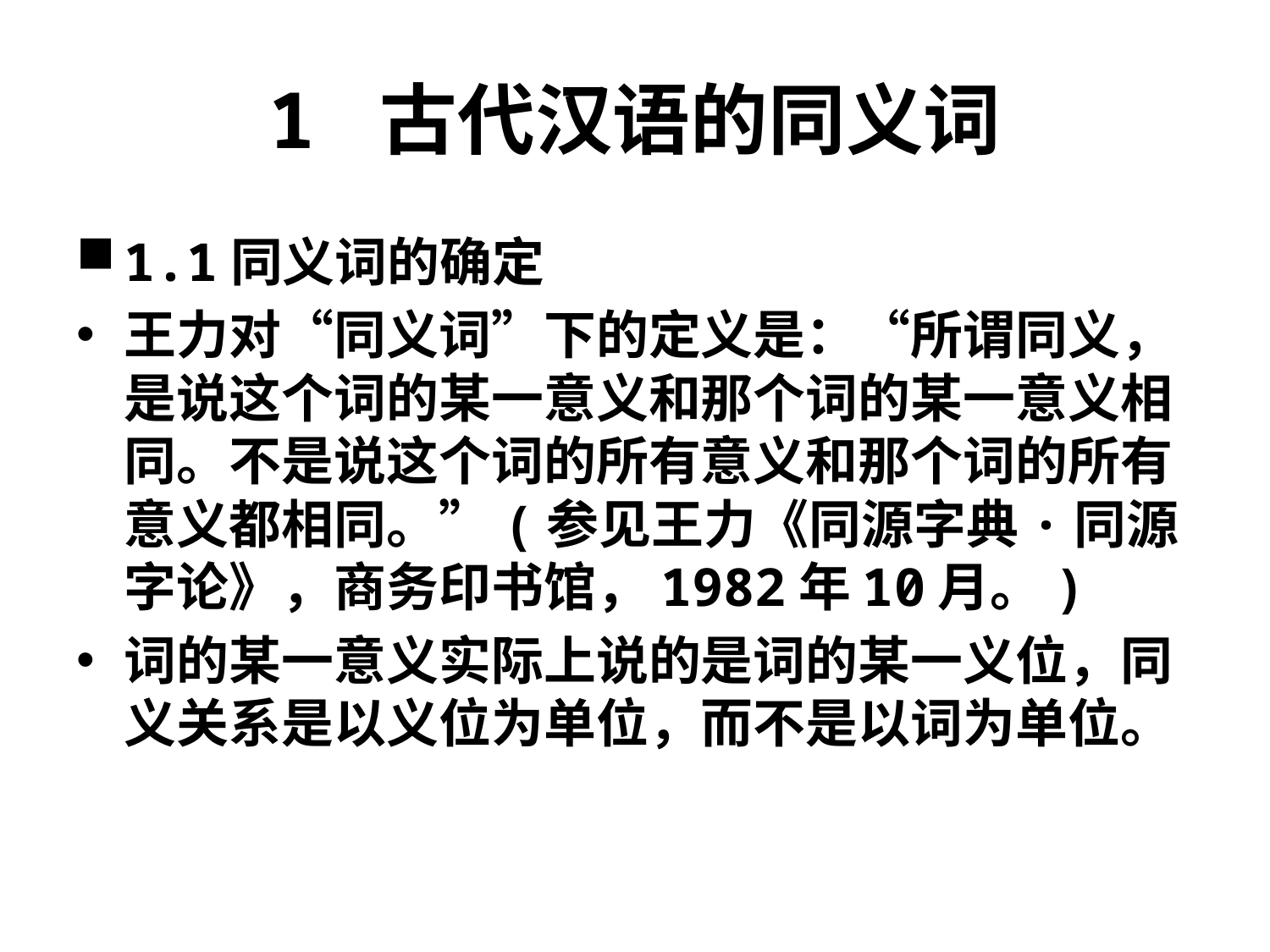

# 1 古代汉语的同义词
1.1同义词的确定
王力对“同义词”下的定义是：“所谓同义，是说这个词的某一意义和那个词的某一意义相同。不是说这个词的所有意义和那个词的所有意义都相同。”(参见王力《同源字典·同源字论》，商务印书馆，1982年10月。)
词的某一意义实际上说的是词的某一义位，同义关系是以义位为单位，而不是以词为单位。